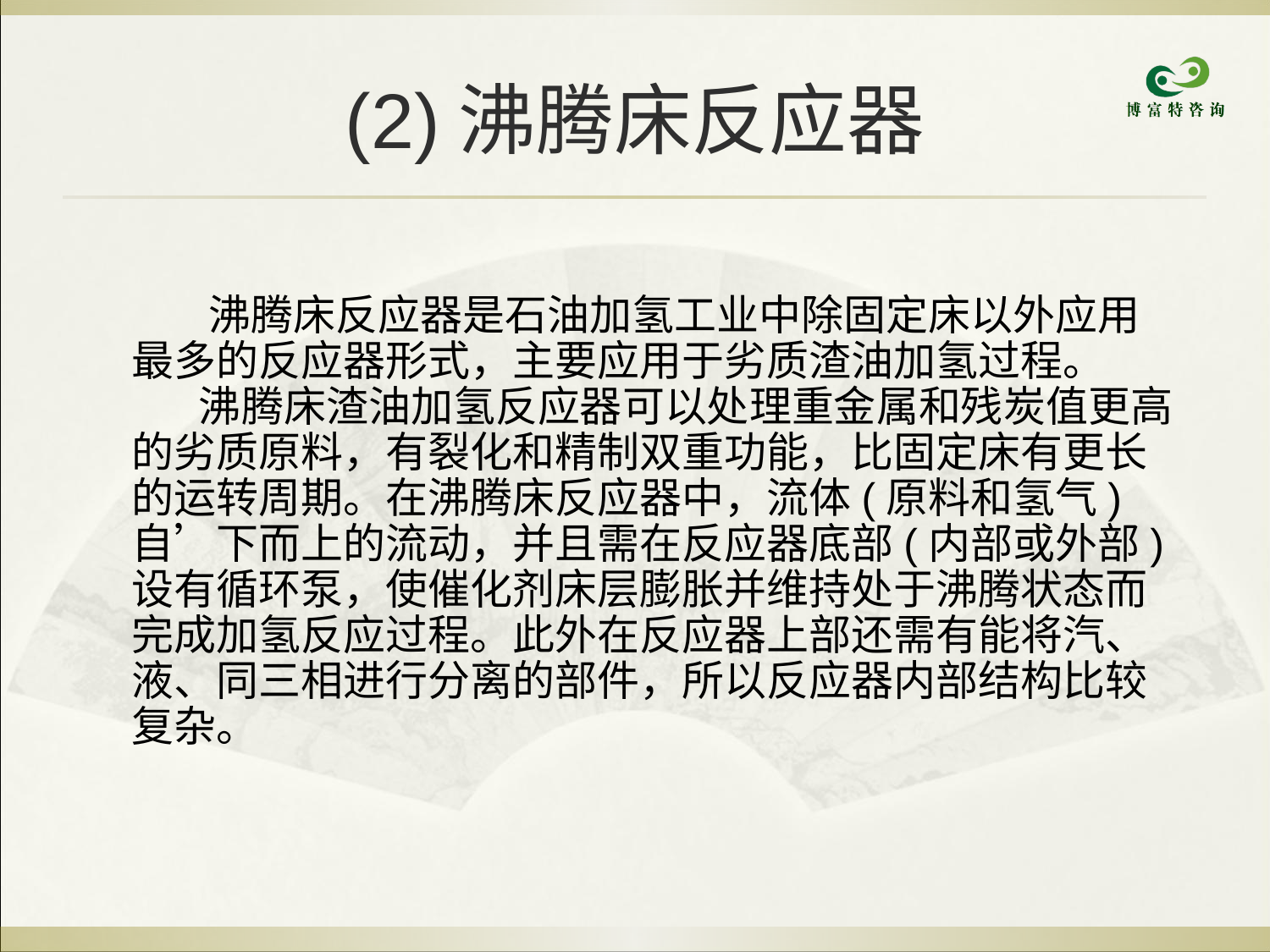

(2)沸腾床反应器
       沸腾床反应器是石油加氢工业中除固定床以外应用最多的反应器形式，主要应用于劣质渣油加氢过程。
      沸腾床渣油加氢反应器可以处理重金属和残炭值更高的劣质原料，有裂化和精制双重功能，比固定床有更长的运转周期。在沸腾床反应器中，流体(原料和氢气)自’下而上的流动，并且需在反应器底部(内部或外部)设有循环泵，使催化剂床层膨胀并维持处于沸腾状态而完成加氢反应过程。此外在反应器上部还需有能将汽、液、同三相进行分离的部件，所以反应器内部结构比较复杂。